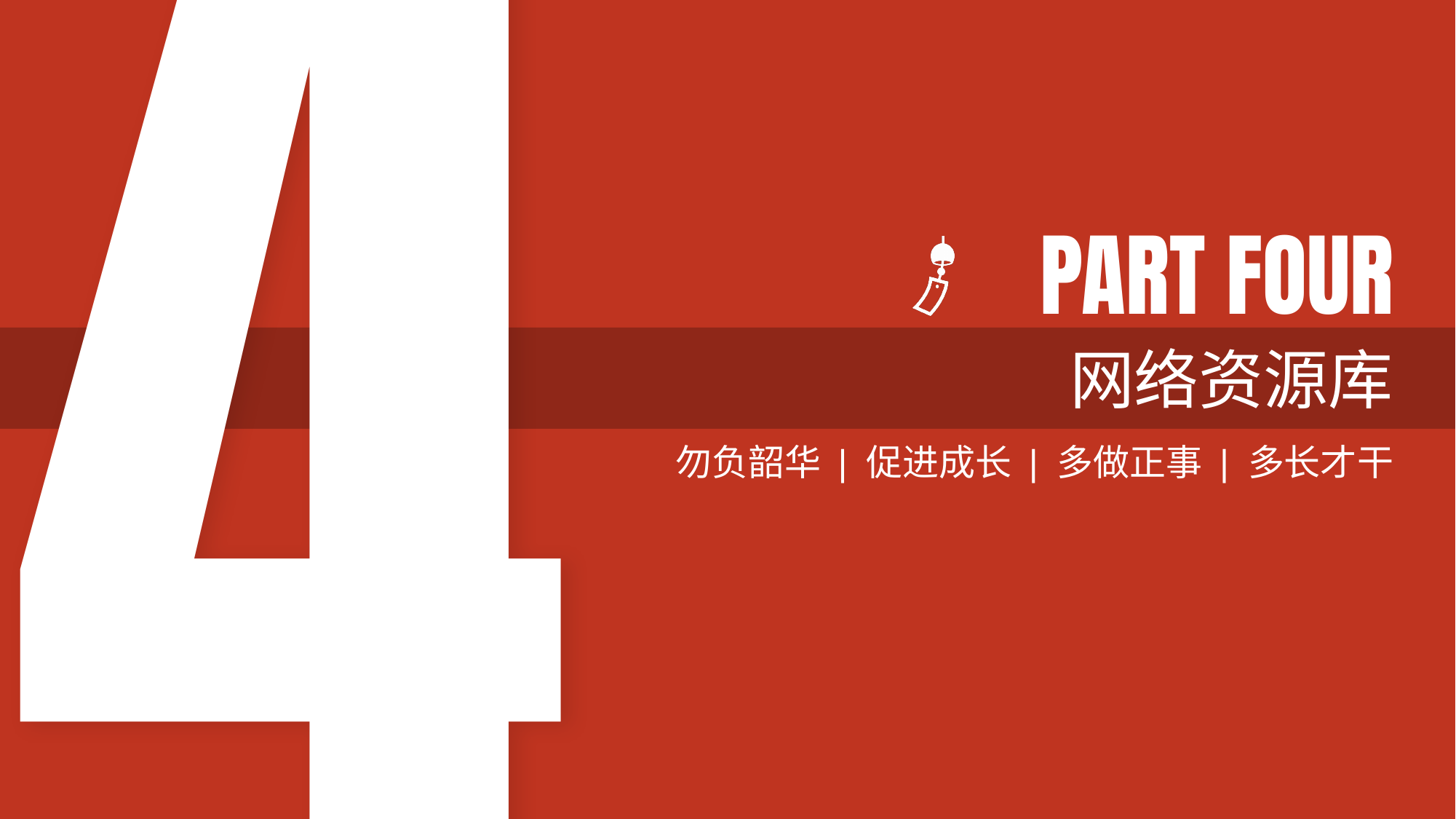

4
PART FOUR

网络资源库
勿负韶华 | 促进成长 | 多做正事 | 多长才干